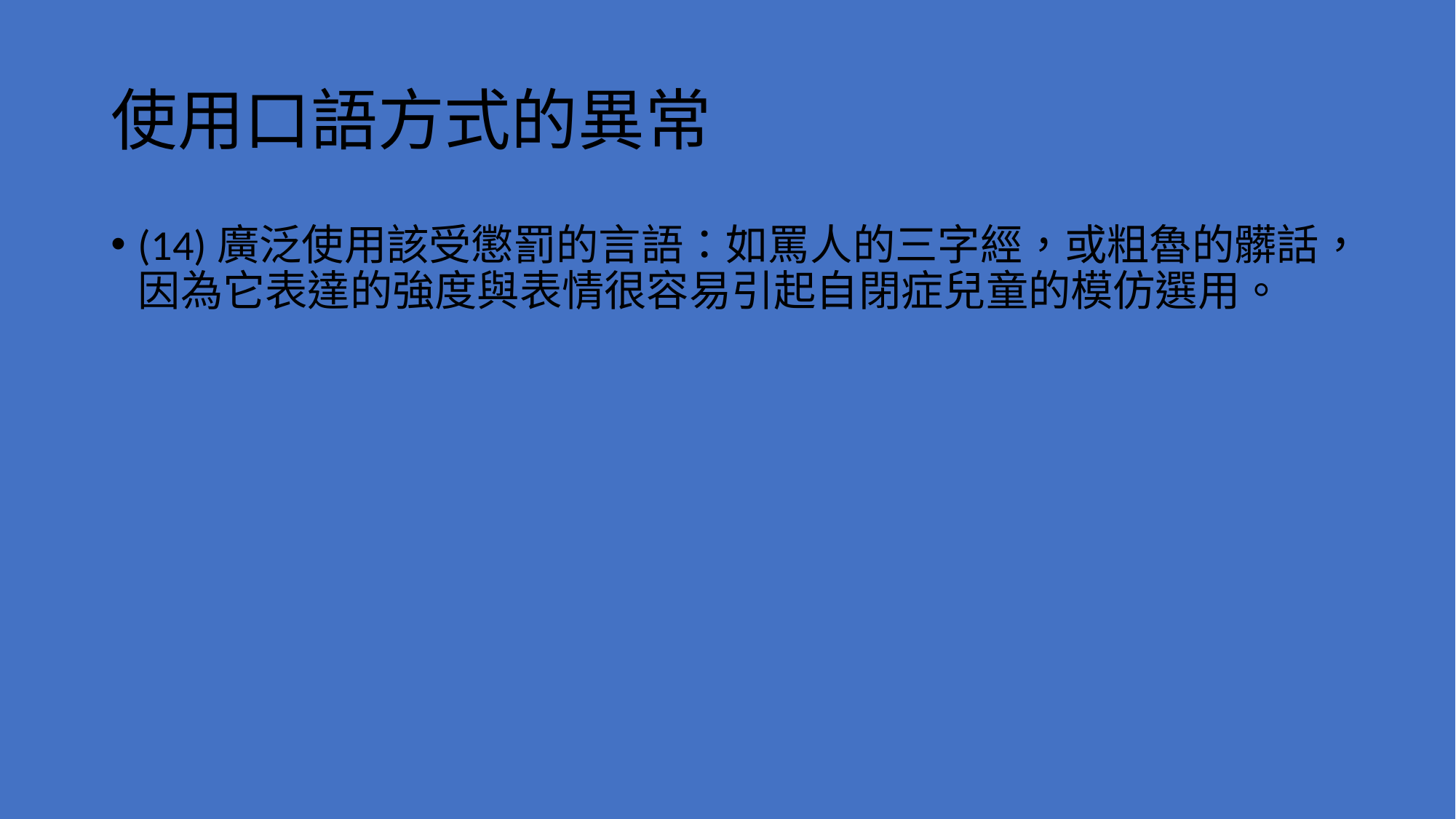

# 使用口語方式的異常
(14)廣泛使用該受懲罰的言語：如罵人的三字經，或粗魯的髒話，因為它表達的強度與表情很容易引起自閉症兒童的模仿選用。